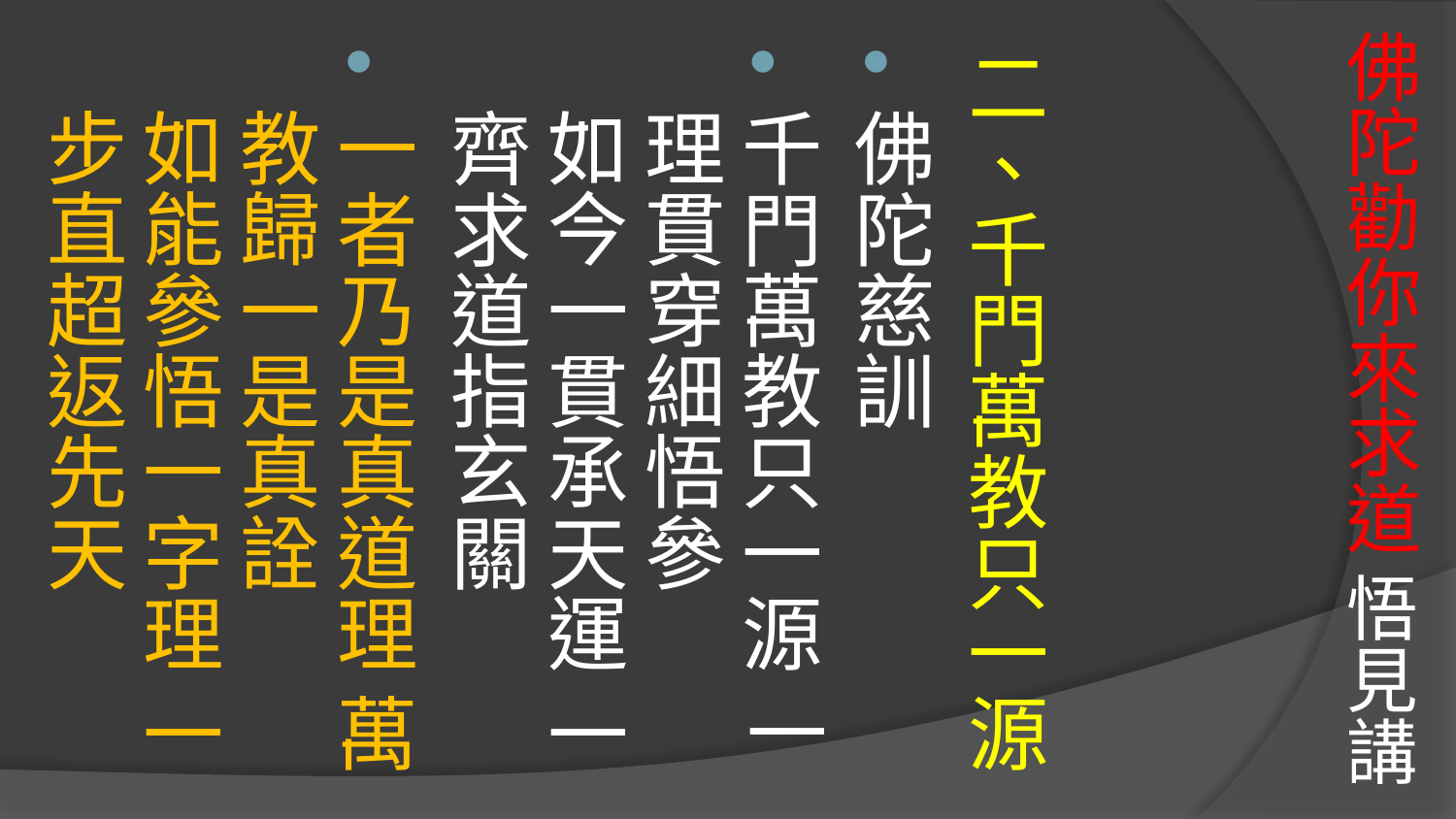

# 佛陀勸你來求道 悟見講
二、千門萬教只一源
佛陀慈訓
千門萬教只一源 一理貫穿細悟參
如今一貫承天運 一齊求道指玄關
一者乃是真道理 萬教歸一是真詮
如能參悟一字理 一步直超返先天